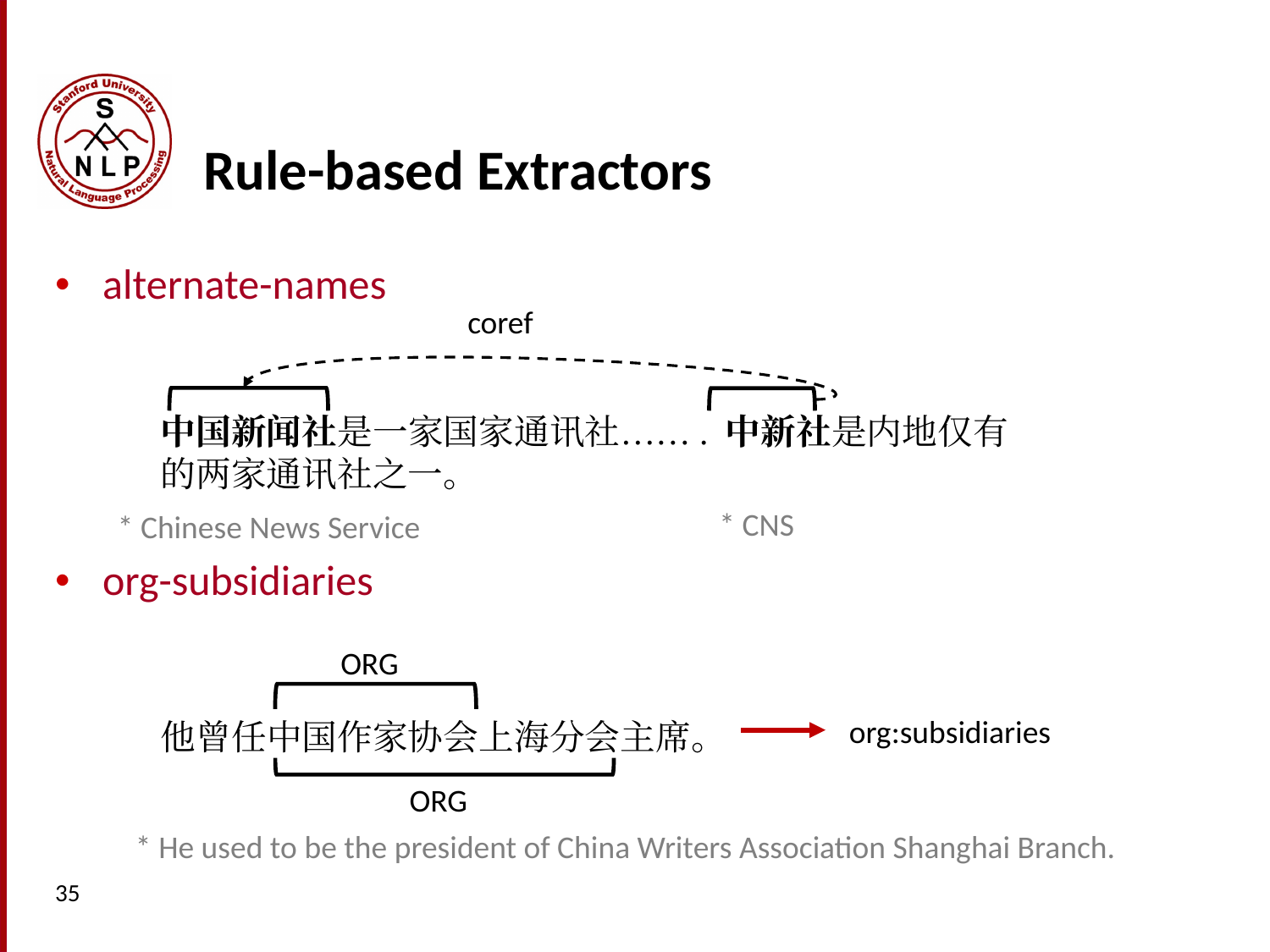

# Rule-based Extractors
alternate-names

org-subsidiaries

coref

中国新闻社是一家国家通讯社……. 中新社是内地仅有的两家通讯社之一。
* CNS
* Chinese News Service

ORG
org:subsidiaries
他曾任中国作家协会上海分会主席。
ORG
* He used to be the president of China Writers Association Shanghai Branch.
35